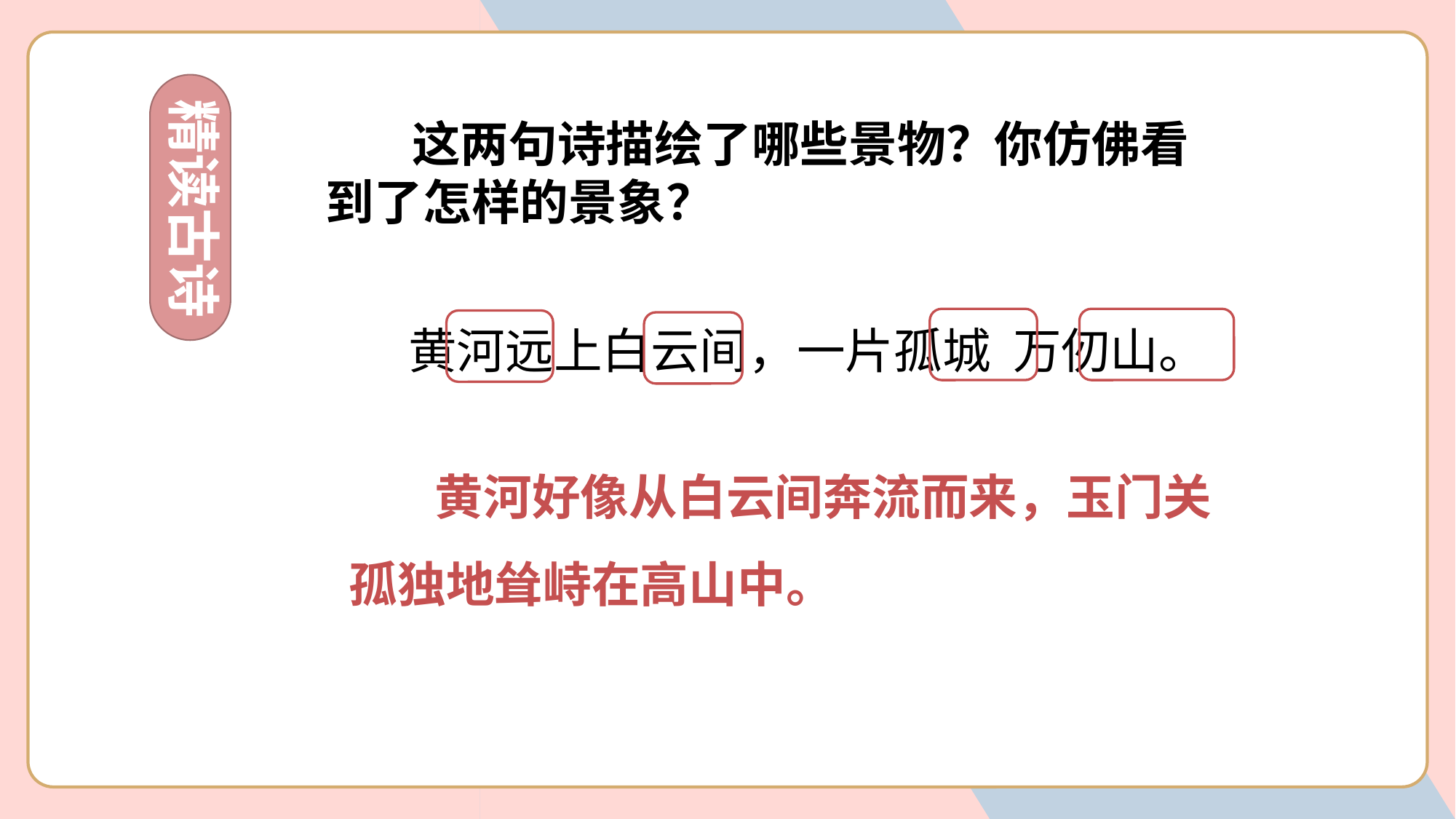

精读古诗
这两句诗描绘了哪些景物？你仿佛看到了怎样的景象？
    黄河远上白云间，一片孤城  万仞山。

黄河好像从白云间奔流而来，玉门关孤独地耸峙在高山中。